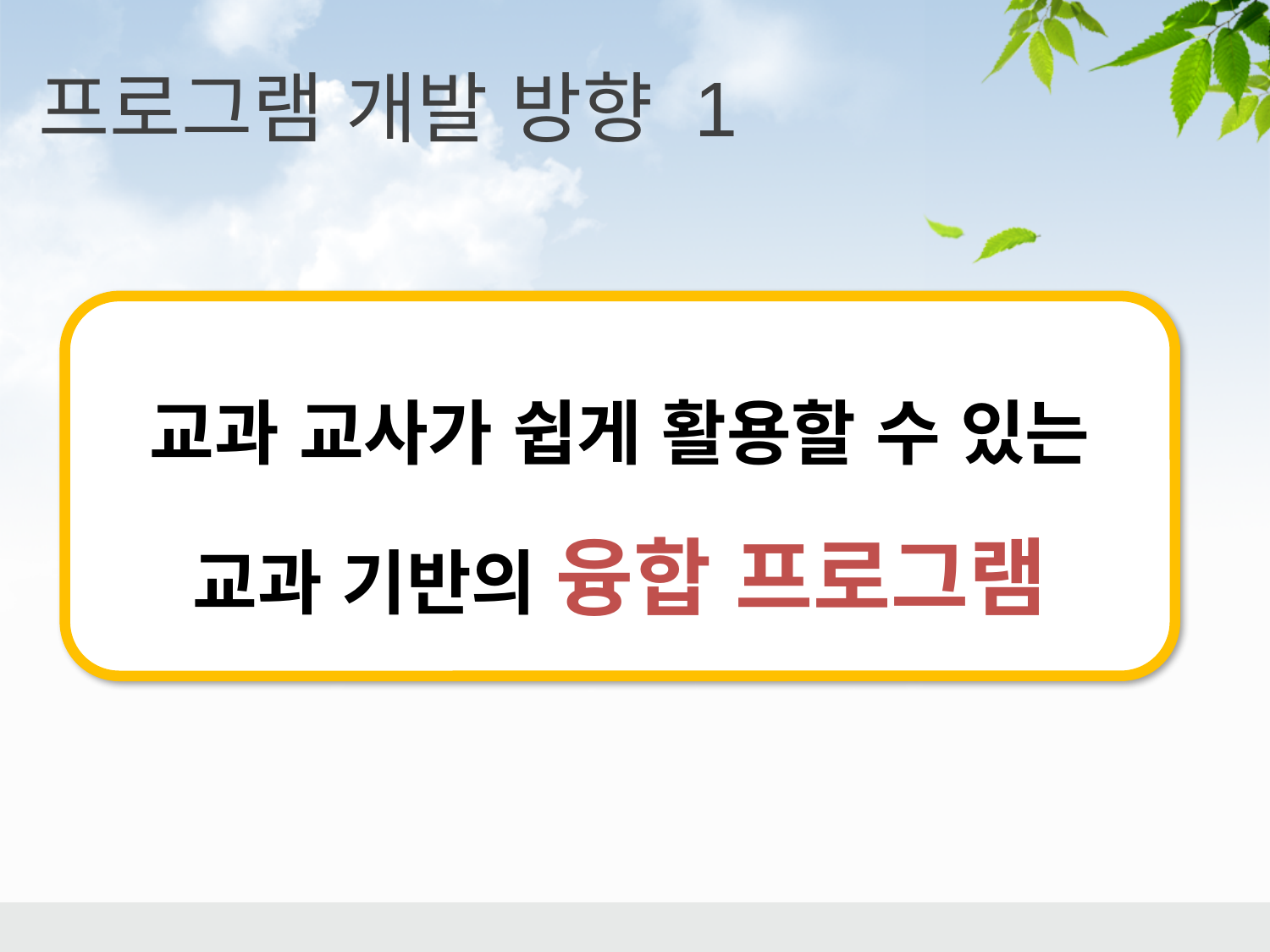

프로그램 개발 방향 1
교과 교사가 쉽게 활용할 수 있는
교과 기반의 융합 프로그램